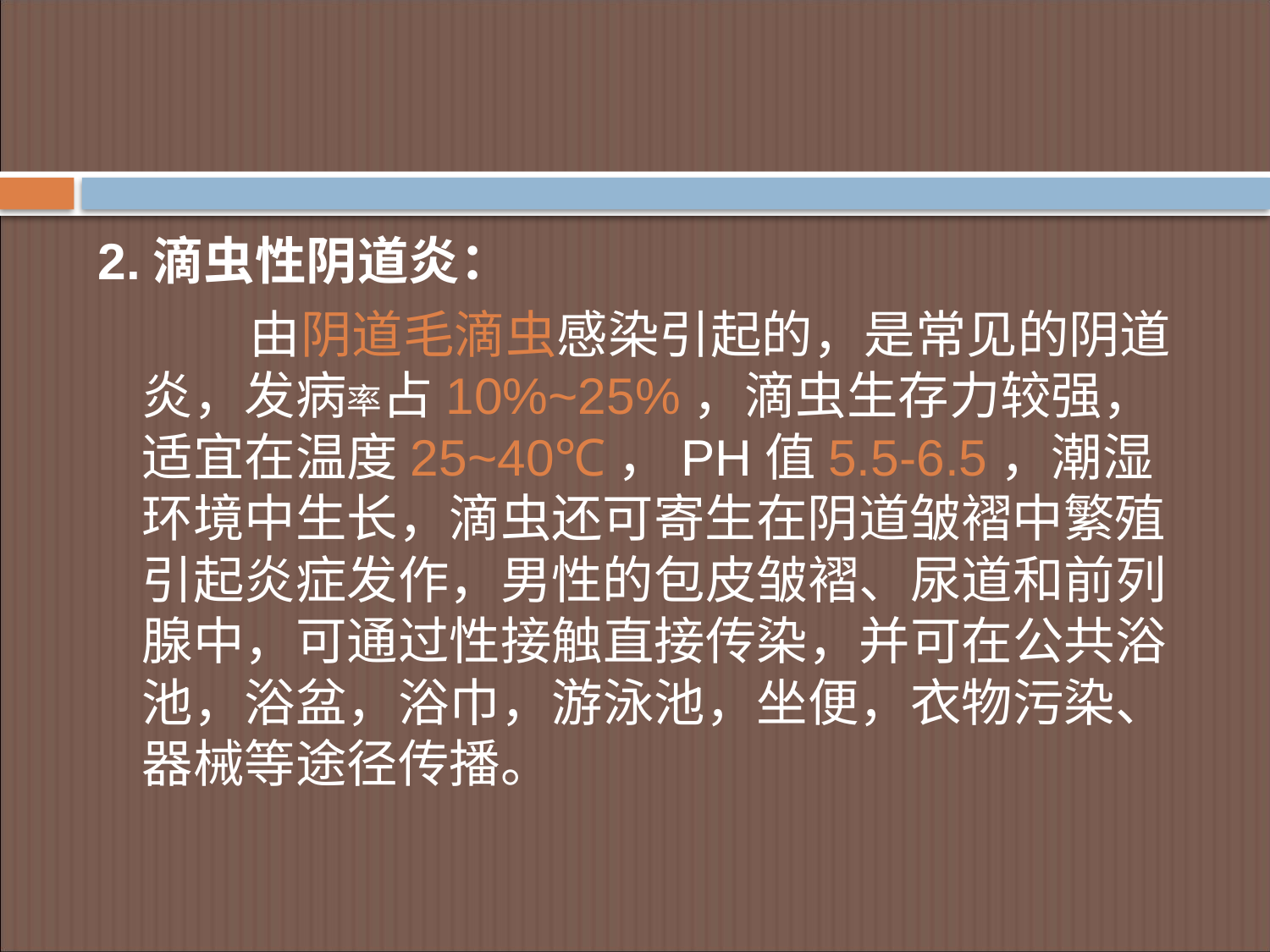

2.滴虫性阴道炎：
            由阴道毛滴虫感染引起的，是常见的阴道炎，发病率占10%~25%，滴虫生存力较强，适宜在温度25~40℃，PH值5.5-6.5，潮湿环境中生长，滴虫还可寄生在阴道皱褶中繁殖引起炎症发作，男性的包皮皱褶、尿道和前列腺中，可通过性接触直接传染，并可在公共浴池，浴盆，浴巾，游泳池，坐便，衣物污染、器械等途径传播。